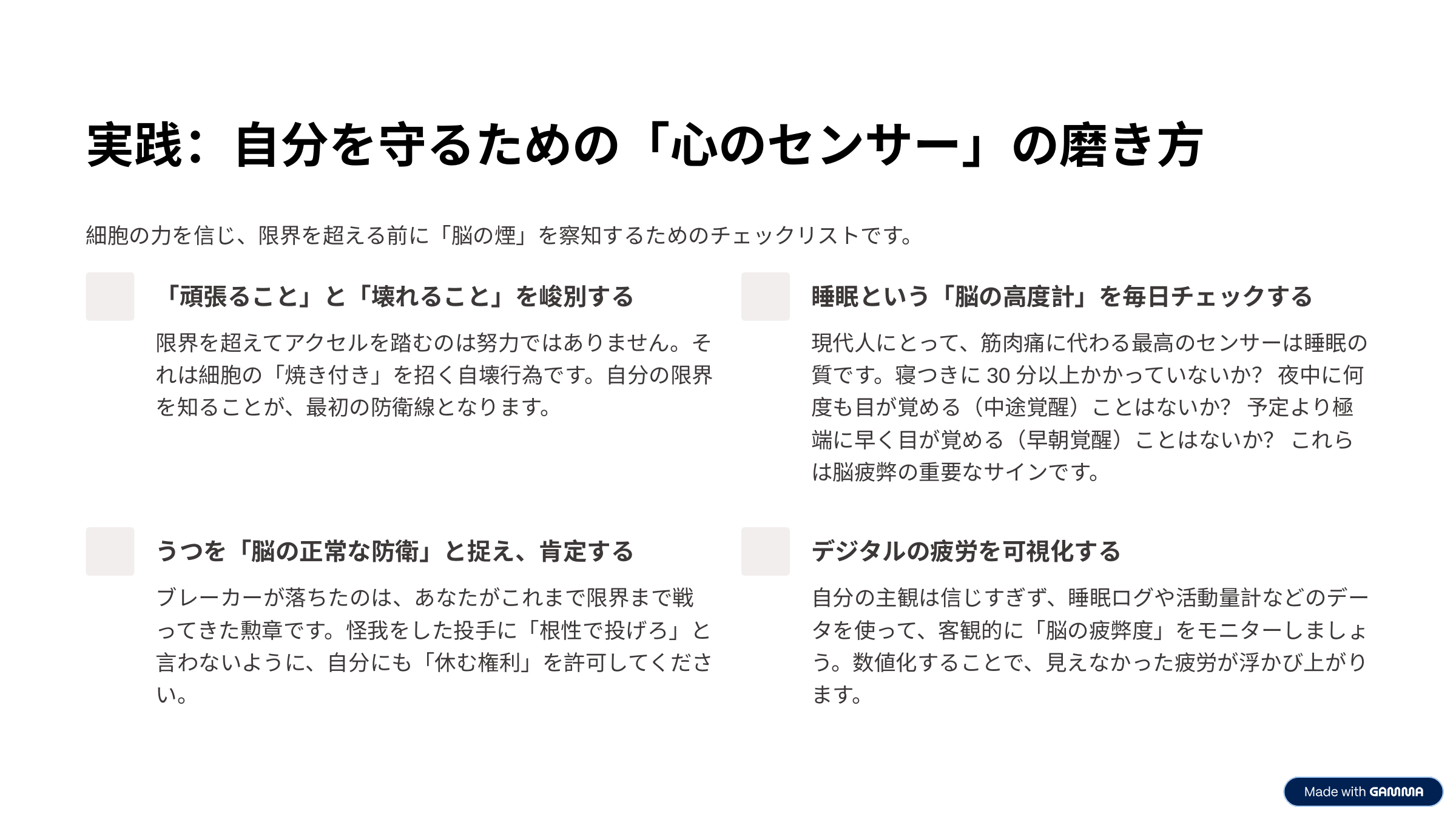

実践：自分を守るための「心のセンサー」の磨き方
細胞の力を信じ、限界を超える前に「脳の煙」を察知するためのチェックリストです。

「頑張ること」と「壊れること」を峻別する
睡眠という「脳の高度計」を毎日チェックする
限界を超えてアクセルを踏むのは努力ではありません。それは細胞の「焼き付き」を招く自壊行為です。自分の限界を知ることが、最初の防衛線となります。
現代人にとって、筋肉痛に代わる最高のセンサーは睡眠の質です。寝つきに30分以上かかっていないか？ 夜中に何度も目が覚める（中途覚醒）ことはないか？ 予定より極端に早く目が覚める（早朝覚醒）ことはないか？ これらは脳疲弊の重要なサインです。

うつを「脳の正常な防衛」と捉え、肯定する
デジタルの疲労を可視化する
ブレーカーが落ちたのは、あなたがこれまで限界まで戦ってきた勲章です。怪我をした投手に「根性で投げろ」と言わないように、自分にも「休む権利」を許可してください。
自分の主観は信じすぎず、睡眠ログや活動量計などのデータを使って、客観的に「脳の疲弊度」をモニターしましょう。数値化することで、見えなかった疲労が浮かび上がります。